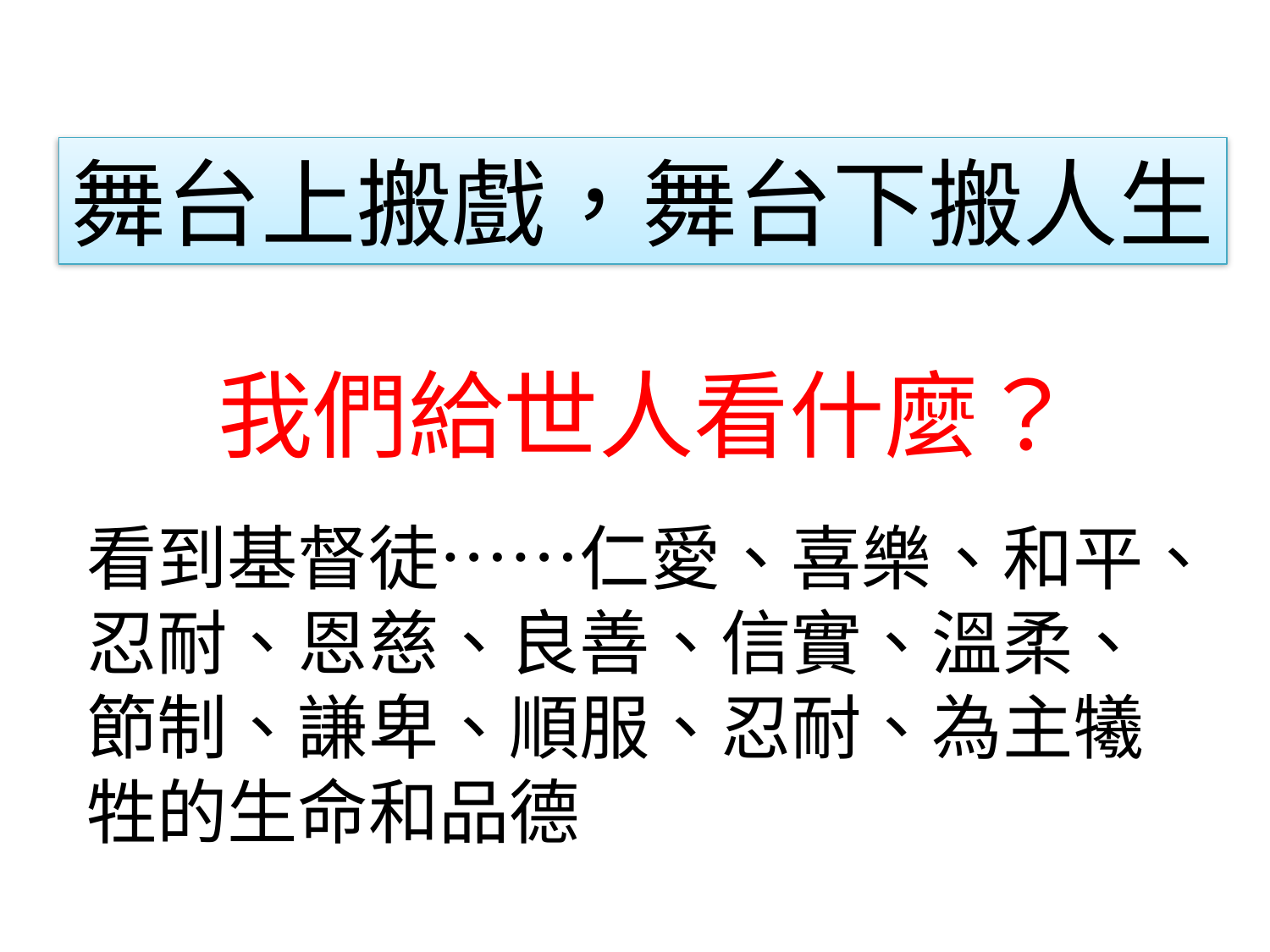

舞台上搬戲，舞台下搬人生
我們給世人看什麼？
看到基督徒……仁愛、喜樂、和平、忍耐、恩慈、良善、信實、溫柔、節制、謙卑、順服、忍耐、為主犧牲的生命和品德